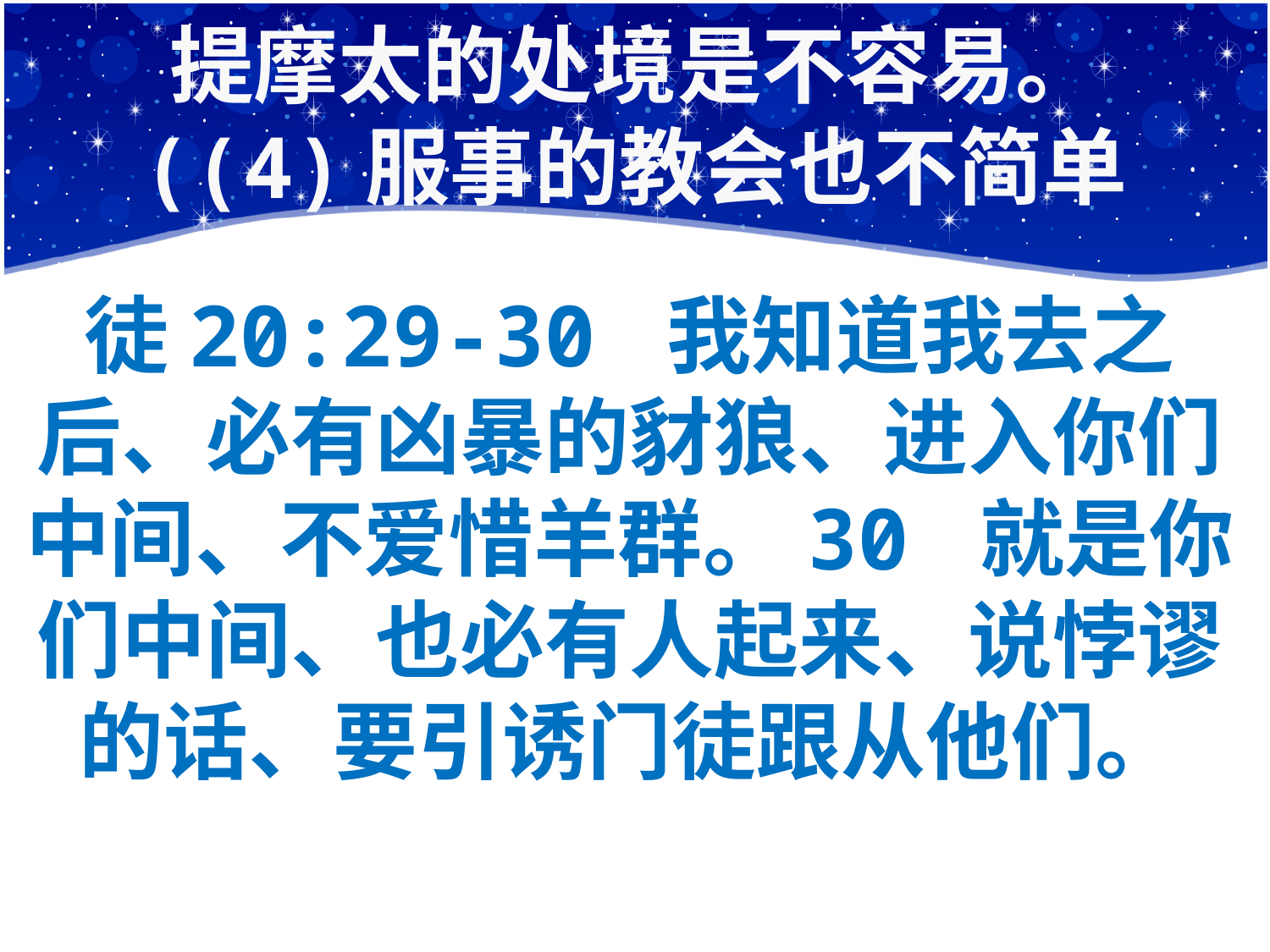

提摩太的处境是不容易。
((4)服事的教会也不简单
徒20:29-30 我知道我去之后、必有凶暴的豺狼、进入你们中间、不爱惜羊群。30 就是你们中间、也必有人起来、说悖谬的话、要引诱门徒跟从他们。